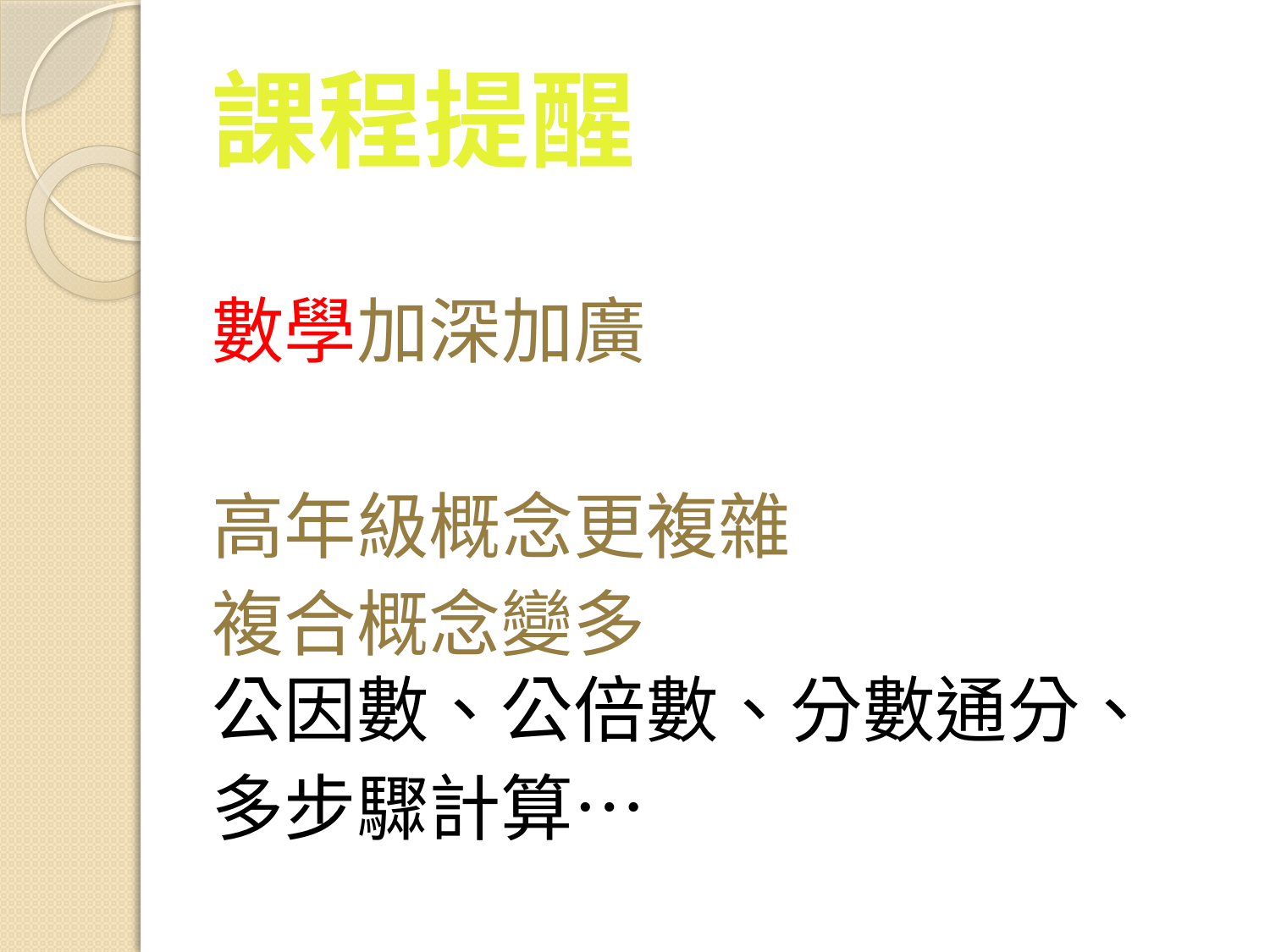

# 課程提醒

數學加深加廣

高年級概念更複雜
複合概念變多
公因數、公倍數、分數通分、
多步驟計算…